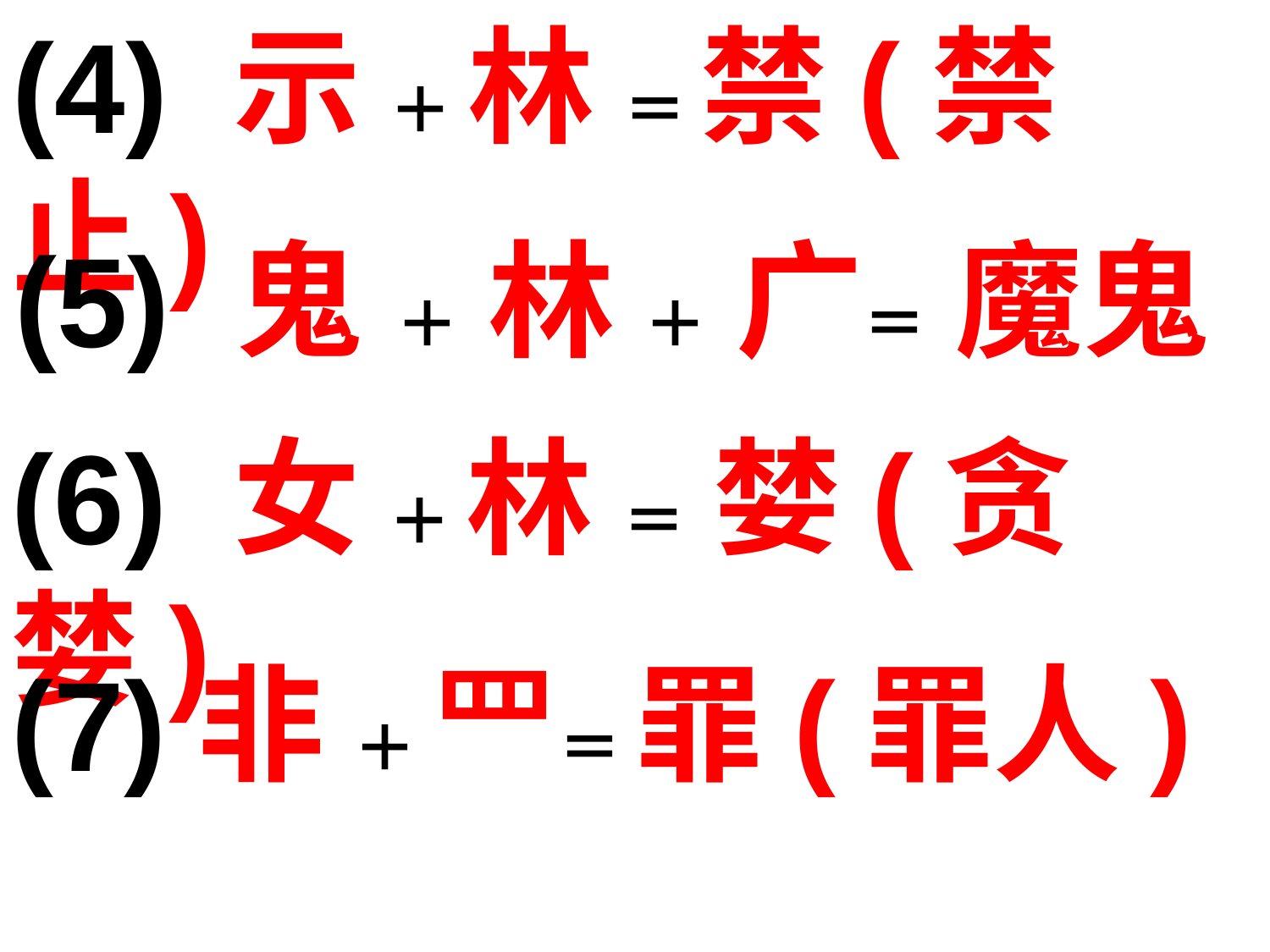

(4) 示 ＋ 林 ＝ 禁(禁止)
(5) 鬼	＋ 林 ＋ 广＝ 魔鬼
(6) 女 ＋ 林 ＝  婪(贪婪)
(7)非 ＋ 罒＝ 罪(罪人)